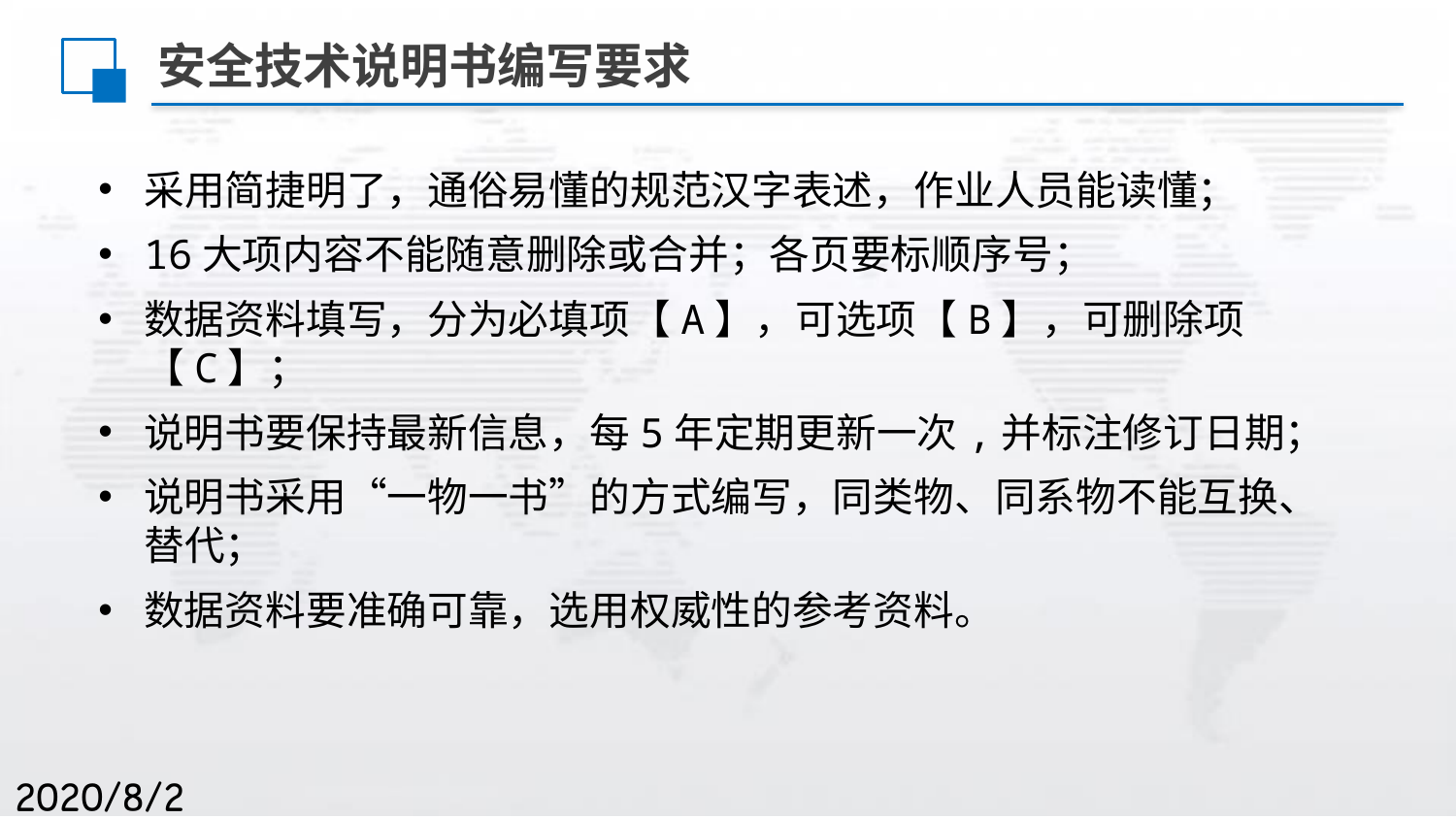

安全技术说明书编写要求

采用简捷明了，通俗易懂的规范汉字表述，作业人员能读懂；
16大项内容不能随意删除或合并；各页要标顺序号；
数据资料填写，分为必填项【A】，可选项【B】，可删除项【C】；
说明书要保持最新信息，每5年定期更新一次,并标注修订日期；
说明书采用“一物一书”的方式编写，同类物、同系物不能互换、替代；
数据资料要准确可靠，选用权威性的参考资料。
2020/8/2